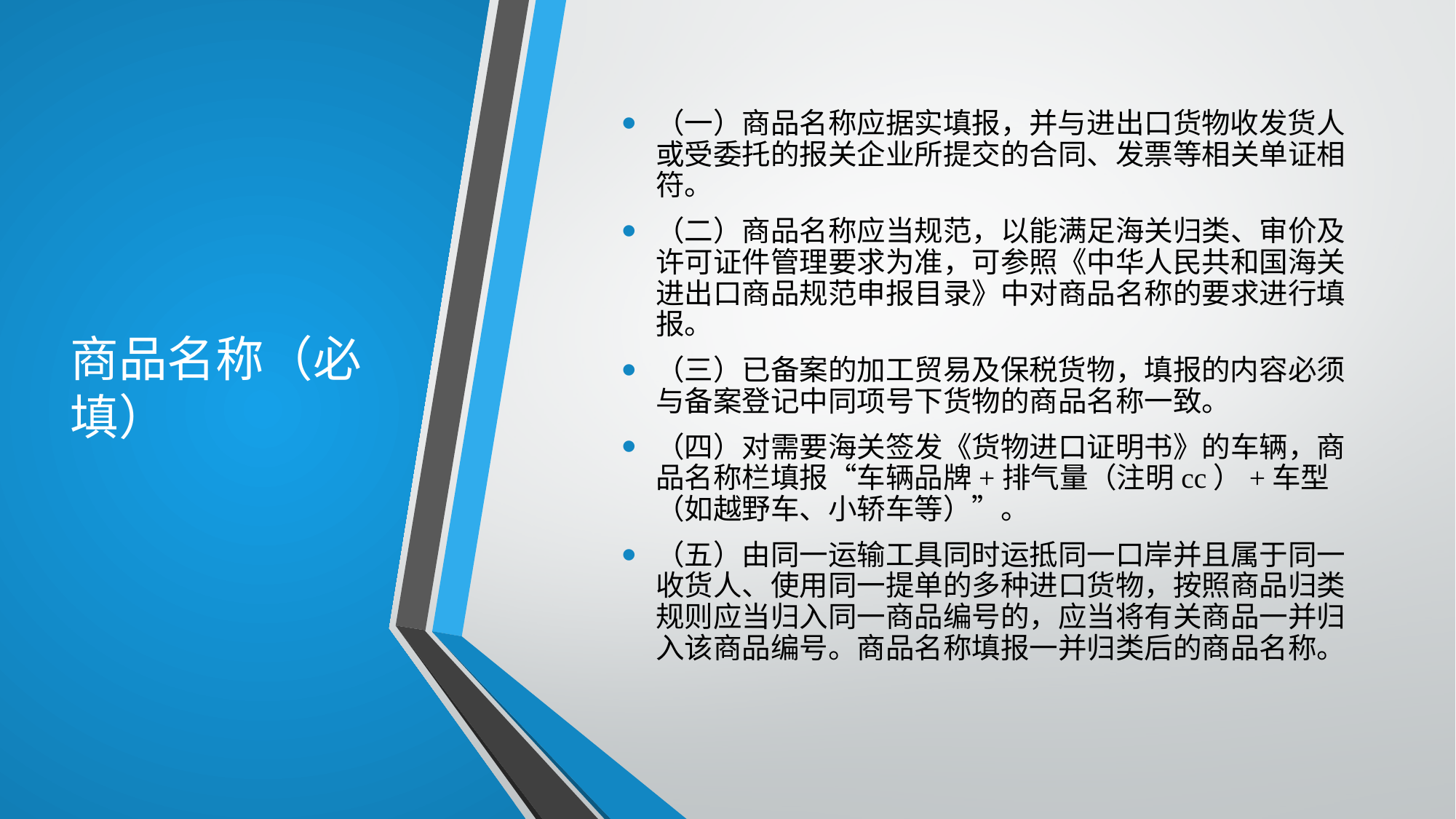

# 商品名称（必填）
（一）商品名称应据实填报，并与进出口货物收发货人或受委托的报关企业所提交的合同、发票等相关单证相符。
（二）商品名称应当规范，以能满足海关归类、审价及许可证件管理要求为准，可参照《中华人民共和国海关进出口商品规范申报目录》中对商品名称的要求进行填报。
（三）已备案的加工贸易及保税货物，填报的内容必须与备案登记中同项号下货物的商品名称一致。
（四）对需要海关签发《货物进口证明书》的车辆，商品名称栏填报“车辆品牌+排气量（注明cc）+车型（如越野车、小轿车等）”。
（五）由同一运输工具同时运抵同一口岸并且属于同一收货人、使用同一提单的多种进口货物，按照商品归类规则应当归入同一商品编号的，应当将有关商品一并归入该商品编号。商品名称填报一并归类后的商品名称。